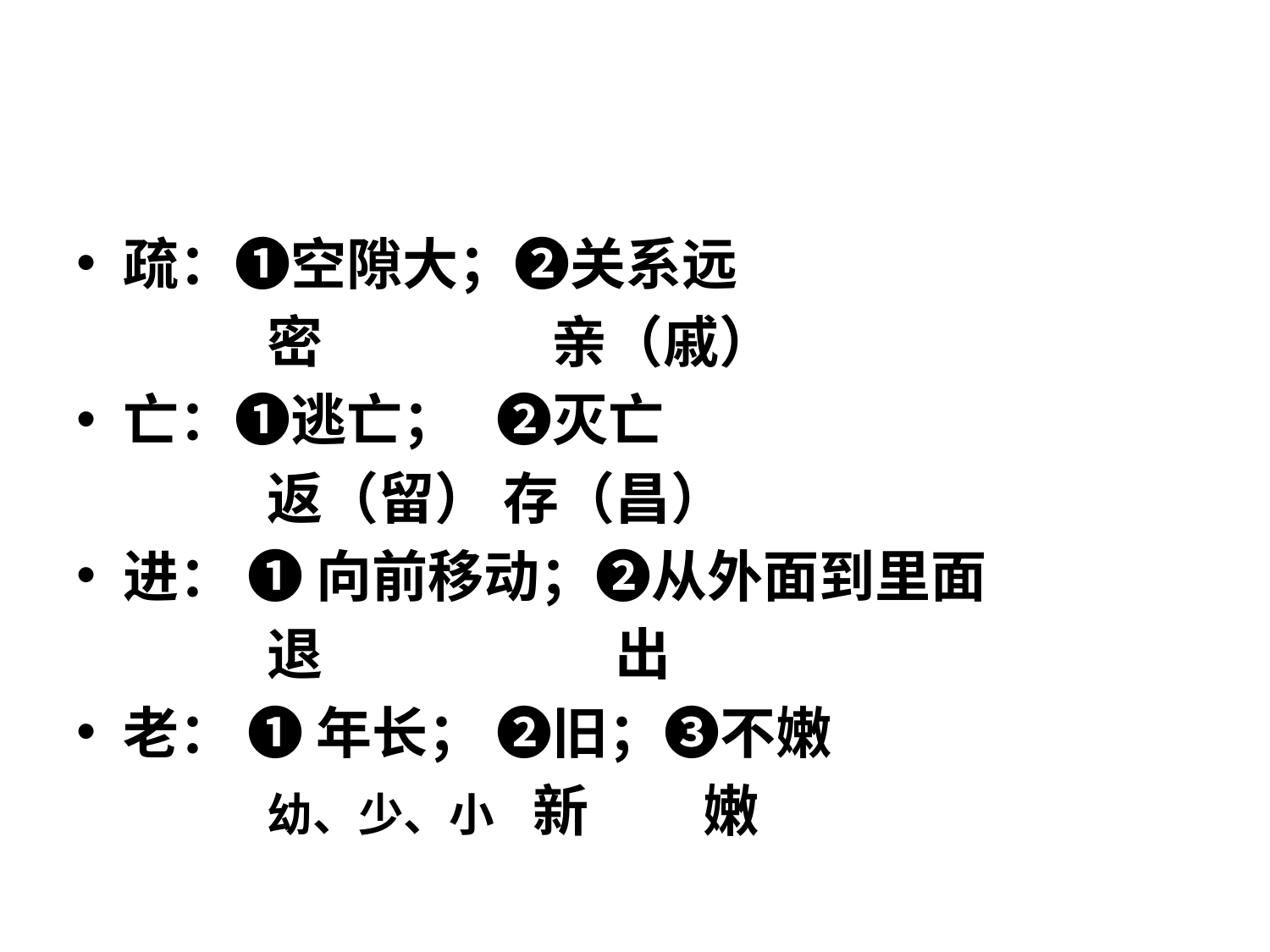

#
疏：❶空隙大；❷关系远
              密                  亲（戚）
亡：❶逃亡；   ❷灭亡
              返（留） 存（昌）
进： ❶ 向前移动；❷从外面到里面
              退                       出
老： ❶ 年长； ❷旧；❸不嫩
              幼、少、小   新         嫩